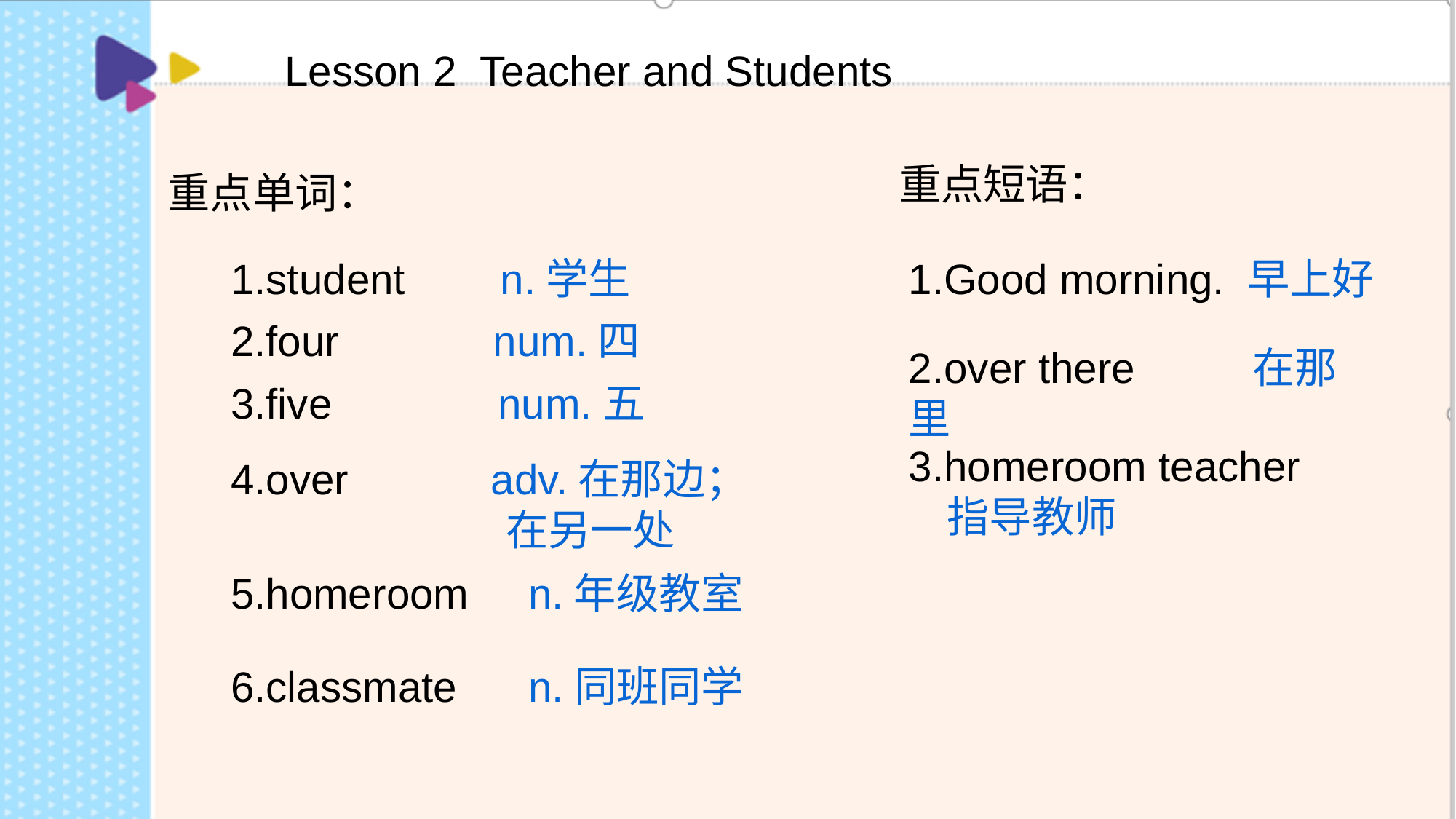

Lesson 2  Teacher and Students
重点短语：
重点单词：
1.student        n.学生
1.Good morning. 早上好
2.four             num.四
2.over there         在那里
3.five              num.五
3.homeroom teacher
   指导教师
4.over            adv.在那边；
                            在另一处
5.homeroom     n.年级教室
6.classmate      n.同班同学